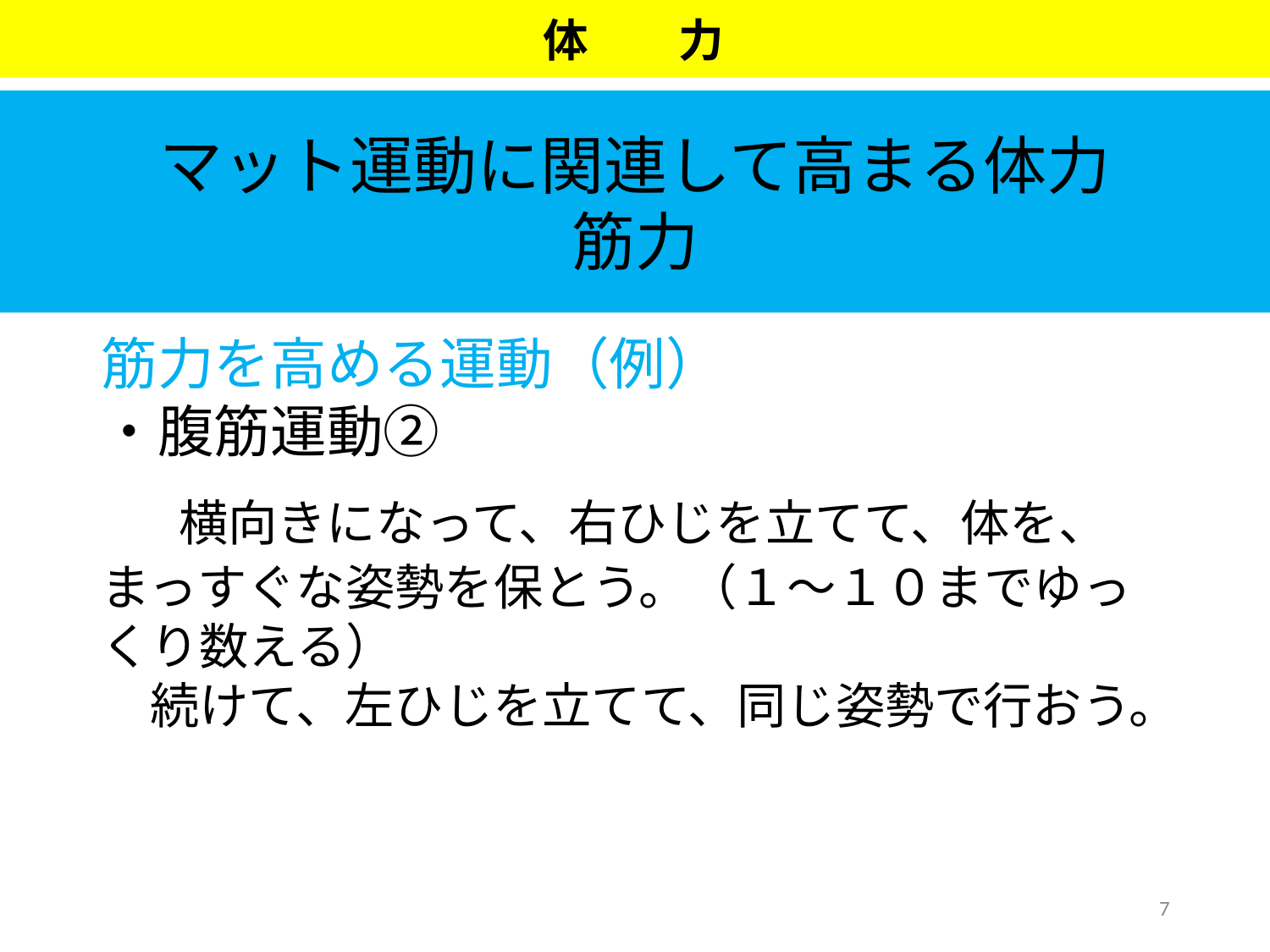

体　　力
マット運動に関連して高まる体力
筋力

筋力を高める運動（例）
・腹筋運動②
　横向きになって、右ひじを立てて、体を、まっすぐな姿勢を保とう。（１～１０までゆっくり数える）
　続けて、左ひじを立てて、同じ姿勢で行おう。

7